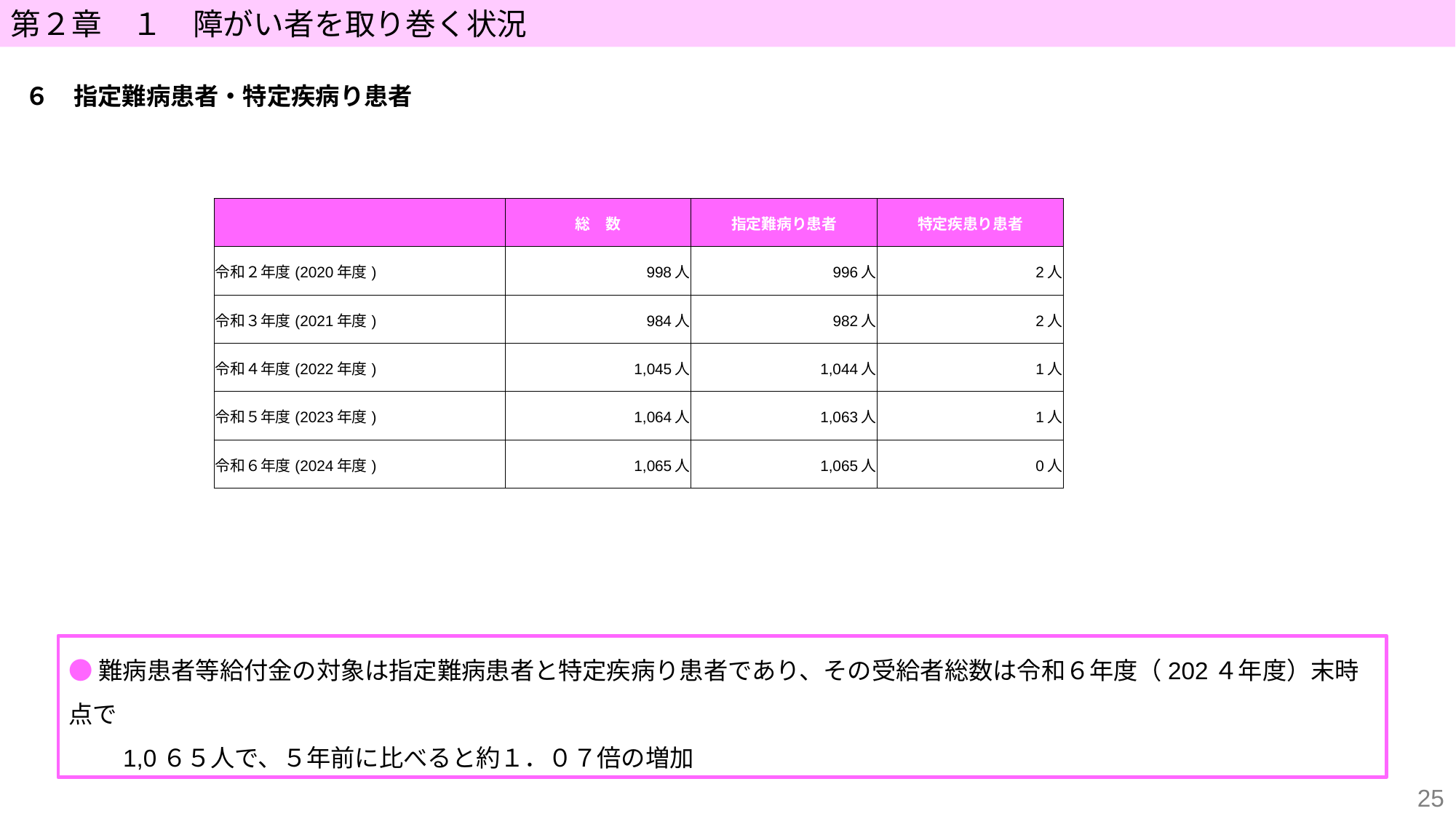

第２章　１　障がい者を取り巻く状況
６　指定難病患者・特定疾病り患者
|  | 総　数 | 指定難病り患者 | 特定疾患り患者 |
| --- | --- | --- | --- |
| 令和２年度(2020年度) | 998人 | 996人 | 2人 |
| 令和３年度(2021年度) | 984人 | 982人 | 2人 |
| 令和４年度(2022年度) | 1,045人 | 1,044人 | 1人 |
| 令和５年度(2023年度) | 1,064人 | 1,063人 | 1人 |
| 令和６年度(2024年度) | 1,065人 | 1,065人 | 0人 |
●難病患者等給付金の対象は指定難病患者と特定疾病り患者であり、その受給者総数は令和６年度（202４年度）末時点で
　　1,0６５人で、５年前に比べると約１．０７倍の増加
25